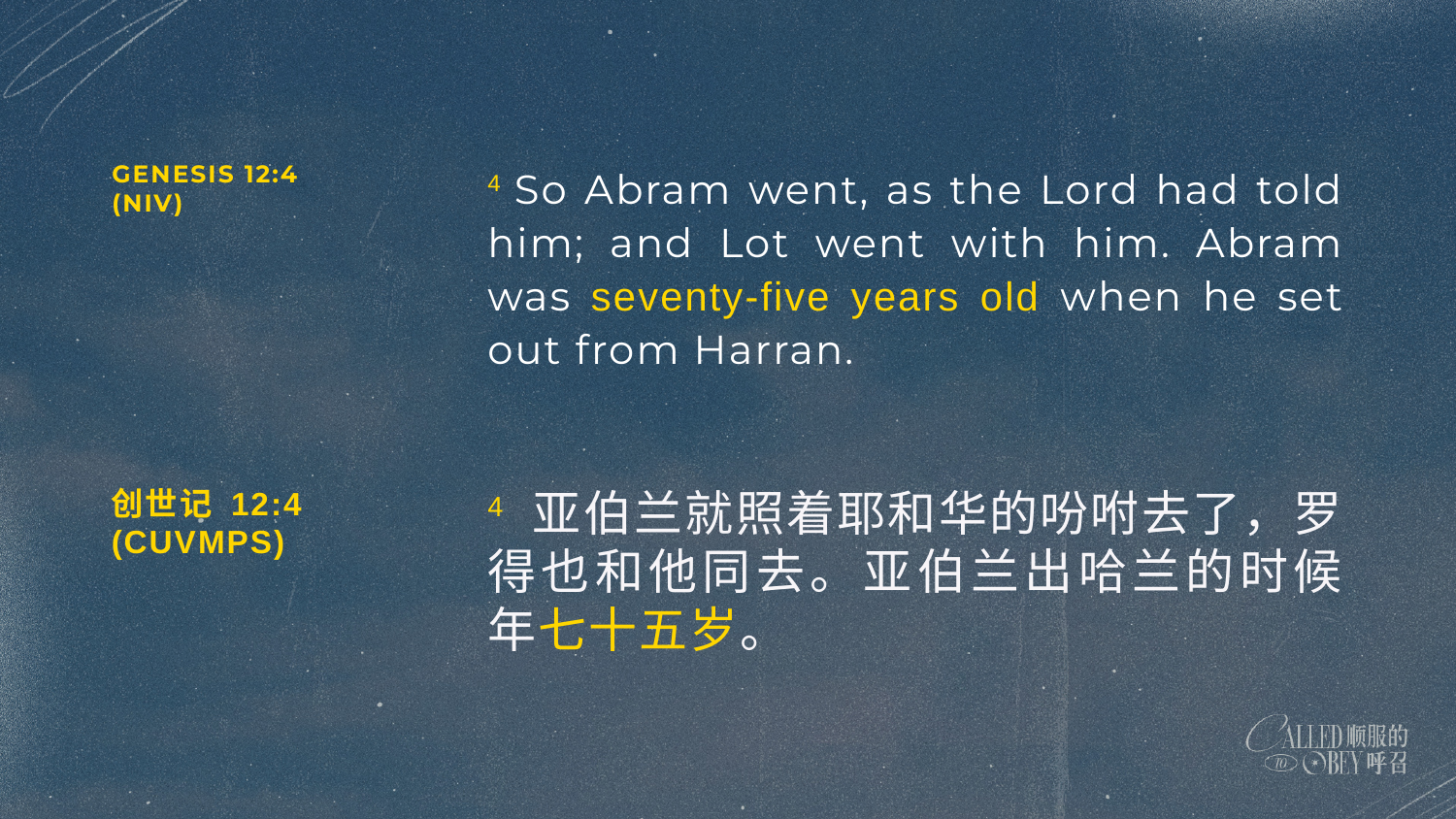

GENESIS 12:4
(NIV)
4 So Abram went, as the Lord had told him; and Lot went with him. Abram was seventy-five years old when he set out from Harran.
创世记 12:4 (CUVMPS)
4 亚伯兰就照着耶和华的吩咐去了，罗得也和他同去。亚伯兰出哈兰的时候年七十五岁。